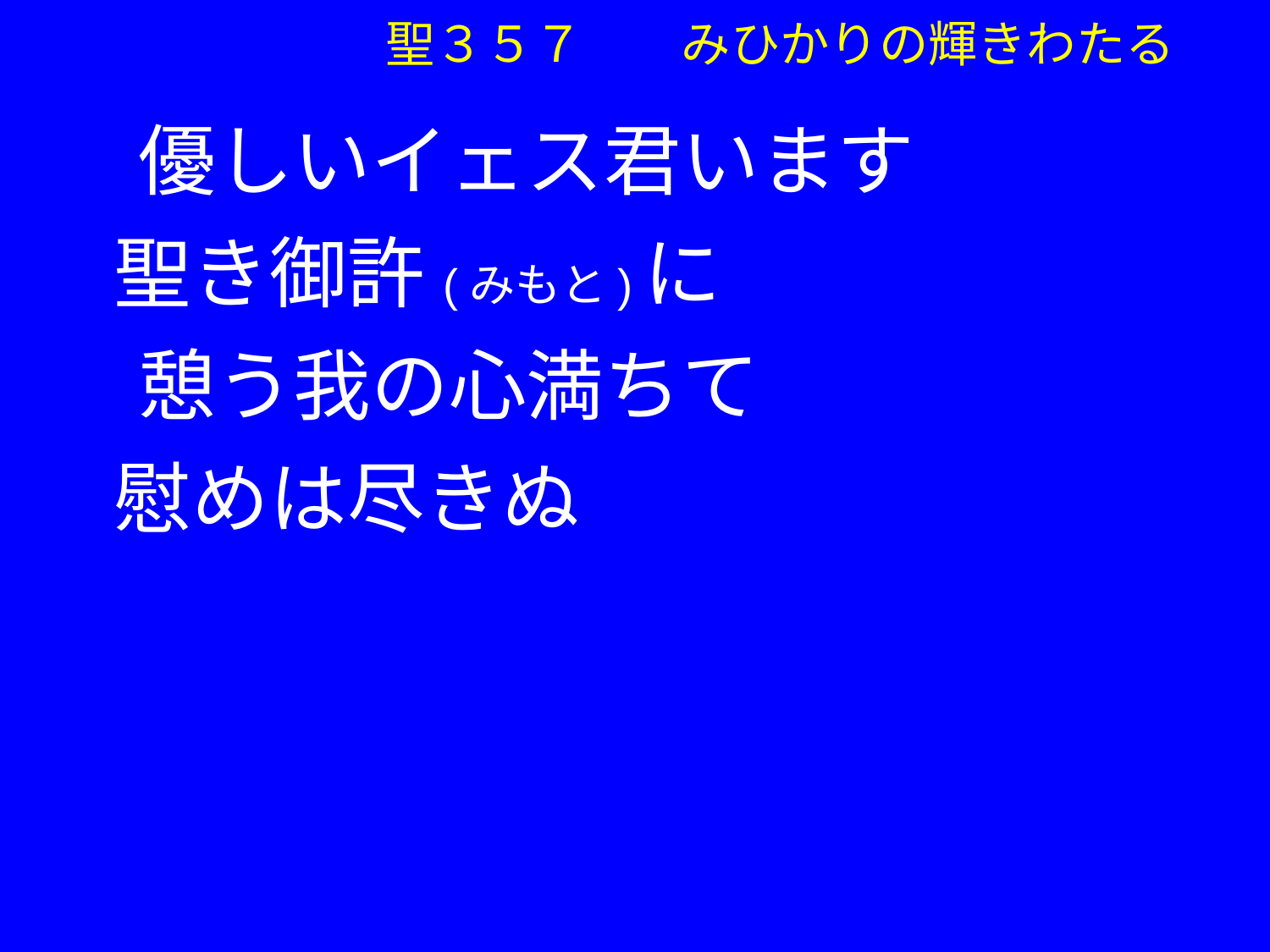

優しいイェス君います
   聖き御許(みもと)に
　 憩う我の心満ちて
   慰めは尽きぬ

聖３５７　　みひかりの輝きわたる